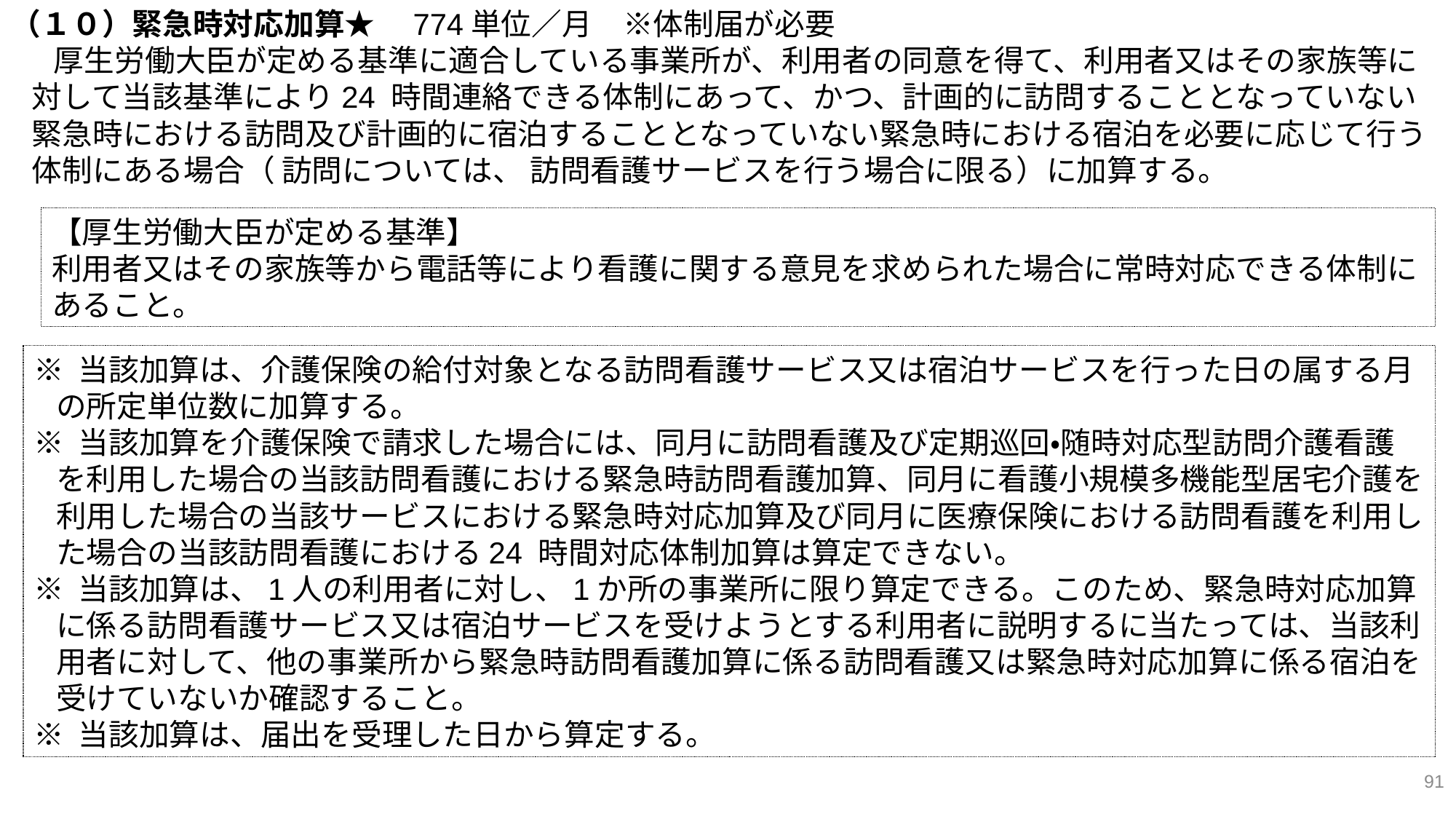

（１０）緊急時対応加算★　774単位／月　※体制届が必要
厚生労働大臣が定める基準に適合している事業所が、利用者の同意を得て、利用者又はその家族等に対して当該基準により24 時間連絡できる体制にあって、かつ、計画的に訪問することとなっていない緊急時における訪問及び計画的に宿泊することとなっていない緊急時における宿泊を必要に応じて行う体制にある場合（ 訪問については、 訪問看護サービスを行う場合に限る）に加算する。

【厚生労働大臣が定める基準】
利用者又はその家族等から電話等により看護に関する意見を求められた場合に常時対応できる体制にあること。
※ 当該加算は、介護保険の給付対象となる訪問看護サービス又は宿泊サービスを行った日の属する月の所定単位数に加算する。
※ 当該加算を介護保険で請求した場合には、同月に訪問看護及び定期巡回・随時対応型訪問介護看護を利用した場合の当該訪問看護における緊急時訪問看護加算、同月に看護小規模多機能型居宅介護を利用した場合の当該サービスにおける緊急時対応加算及び同月に医療保険における訪問看護を利用した場合の当該訪問看護における24 時間対応体制加算は算定できない。
※ 当該加算は、1人の利用者に対し、1か所の事業所に限り算定できる。このため、緊急時対応加算に係る訪問看護サービス又は宿泊サービスを受けようとする利用者に説明するに当たっては、当該利用者に対して、他の事業所から緊急時訪問看護加算に係る訪問看護又は緊急時対応加算に係る宿泊を受けていないか確認すること。
※ 当該加算は、届出を受理した日から算定する。
91